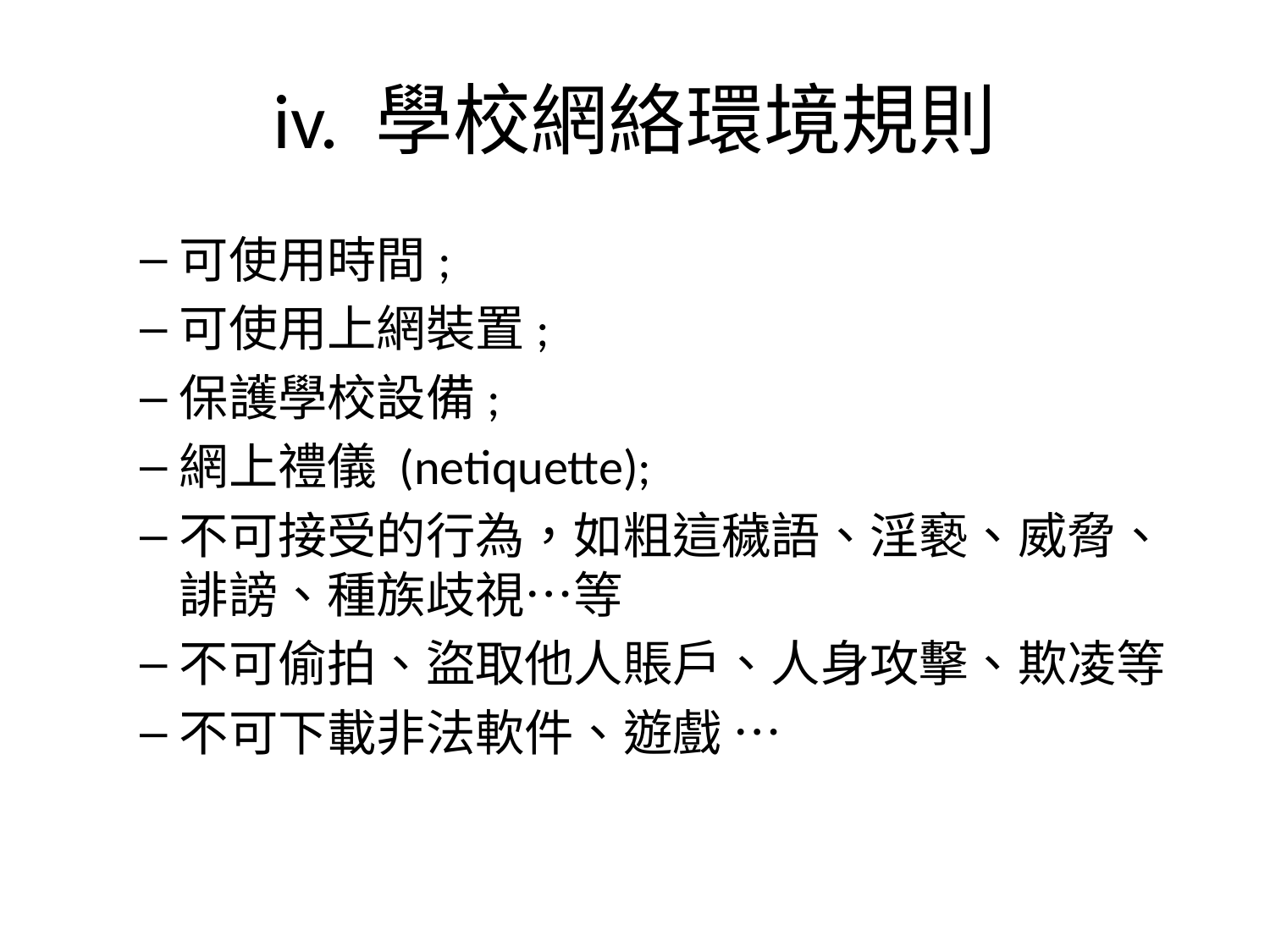

# iv. 學校網絡環境規則
可使用時間;
可使用上網裝置;
保護學校設備;
網上禮儀 (netiquette);
不可接受的行為，如粗這穢語、淫褻、威脅、誹謗、種族歧視…等
不可偷拍、盜取他人賬戶、人身攻擊、欺凌等
不可下載非法軟件、遊戲 …